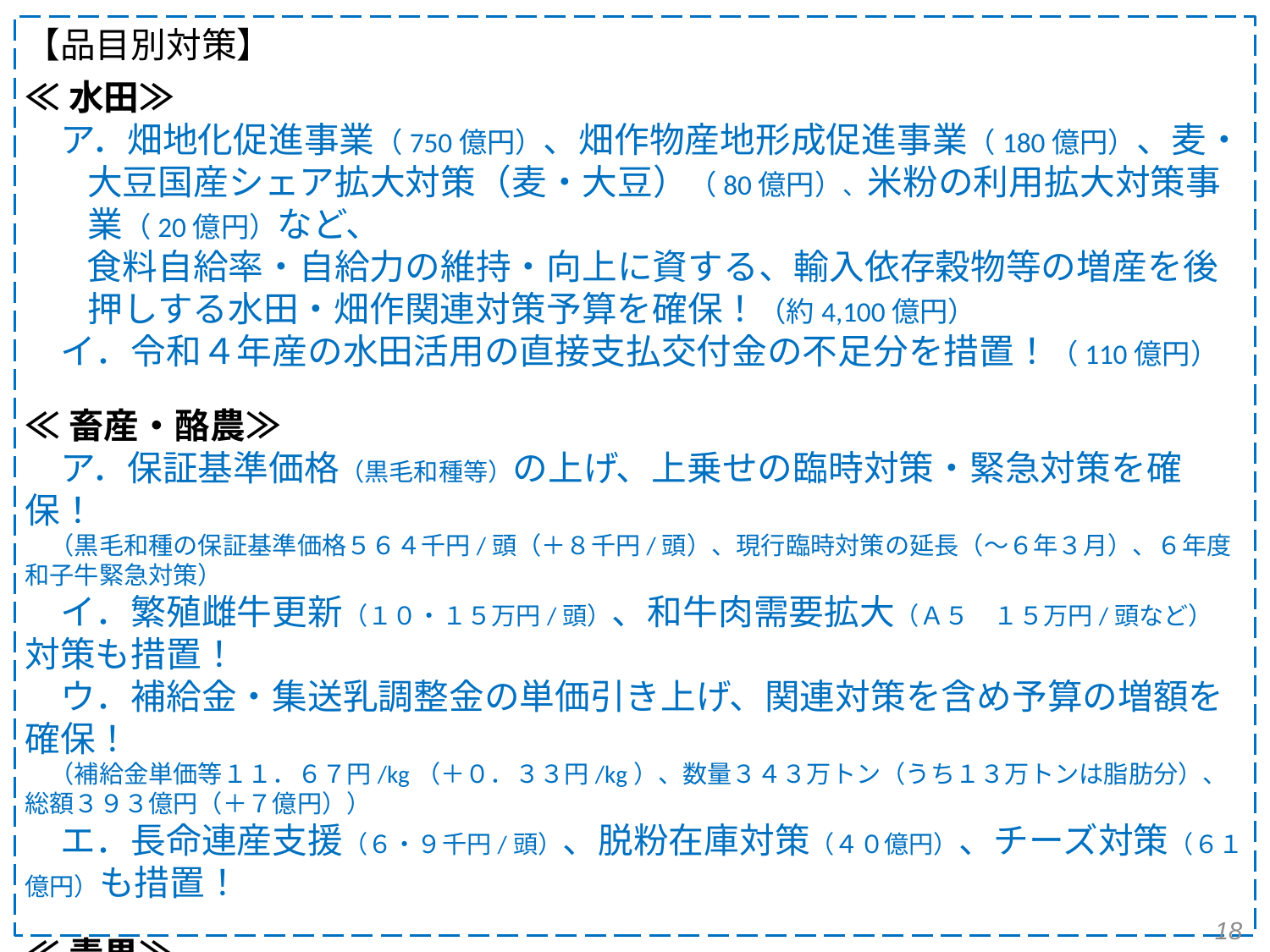

【品目別対策】
≪水田≫
　ア．畑地化促進事業（750億円）、畑作物産地形成促進事業（180億円）、麦・大豆国産シェア拡大対策（麦・大豆）（80億円）、米粉の利用拡大対策事業（20億円）など、
食料自給率・自給力の維持・向上に資する、輸入依存穀物等の増産を後押しする水田・畑作関連対策予算を確保！（約4,100億円）
　イ．令和４年産の水田活用の直接支払交付金の不足分を措置！（110億円）
≪畜産・酪農≫
　ア．保証基準価格（黒毛和種等）の上げ、上乗せの臨時対策・緊急対策を確保！
　（黒毛和種の保証基準価格５６４千円/頭（＋８千円/頭）、現行臨時対策の延長（～６年３月）、６年度和子牛緊急対策）
　イ．繁殖雌牛更新（１０・１５万円/頭）、和牛肉需要拡大（Ａ５　１５万円/頭など）対策も措置！
　ウ．補給金・集送乳調整金の単価引き上げ、関連対策を含め予算の増額を確保！
　（補給金単価等１１．６７円/kg（＋０．３３円/kg）、数量３４３万トン（うち１３万トンは脂肪分）、総額３９３億円（＋７億円））
　エ．長命連産支援（６・９千円/頭）、脱粉在庫対策（４０億円）、チーズ対策（６１億円）も措置！

≪青果≫
　野菜価格安定対策事業の予算（１５６億円）、加工・業務用野菜対策（３３億円）、
　果樹支援対策（５１億円）を確保！施設整備等に向けた支援を確保！

18